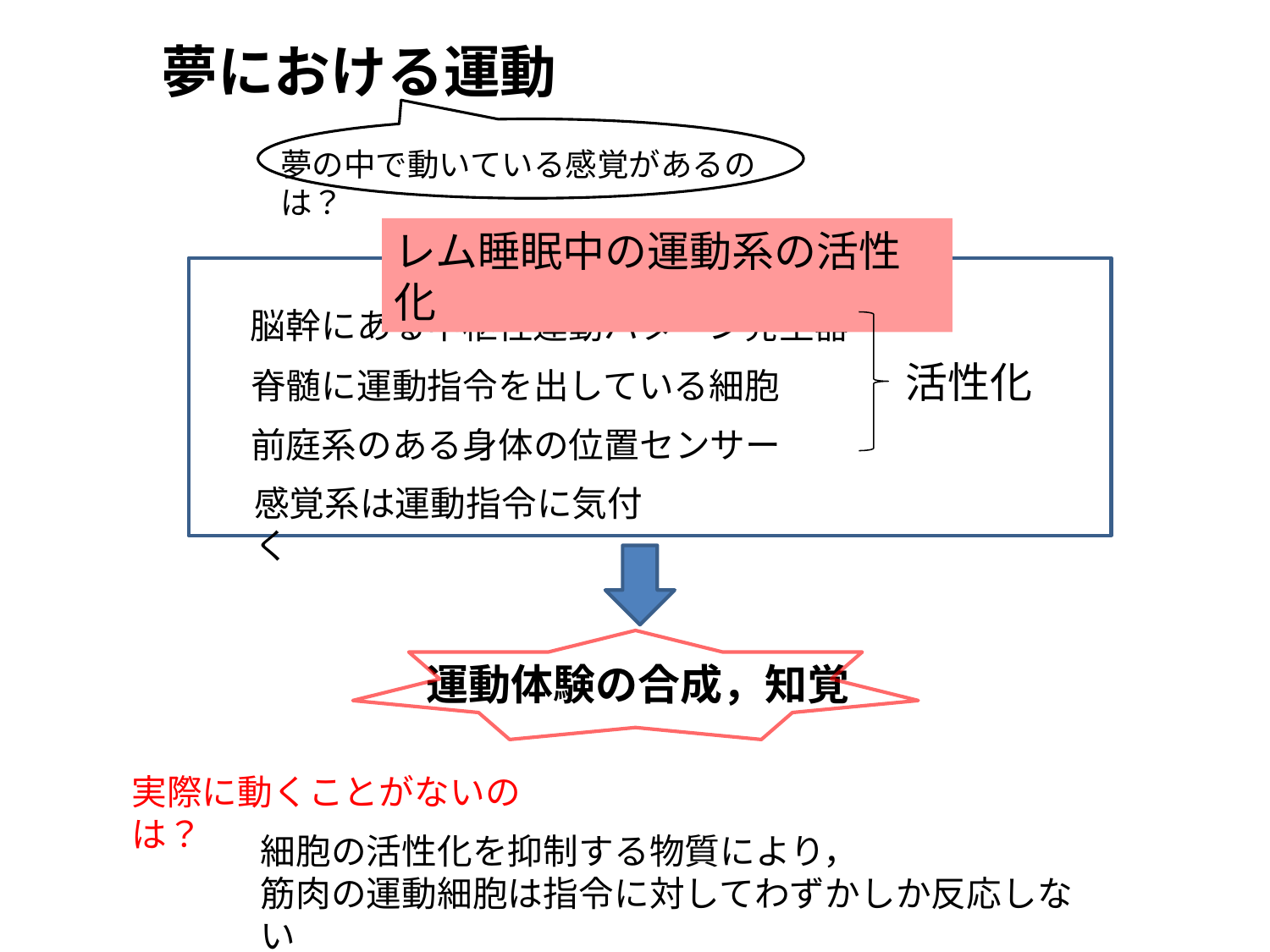

夢における運動

夢の中で動いている感覚があるのは？
レム睡眠中の運動系の活性化

脳幹にある中枢性運動パターン発生器

活性化
脊髄に運動指令を出している細胞
前庭系のある身体の位置センサー
感覚系は運動指令に気付く

運動体験の合成，知覚
実際に動くことがないのは？
細胞の活性化を抑制する物質により，
筋肉の運動細胞は指令に対してわずかしか反応しない